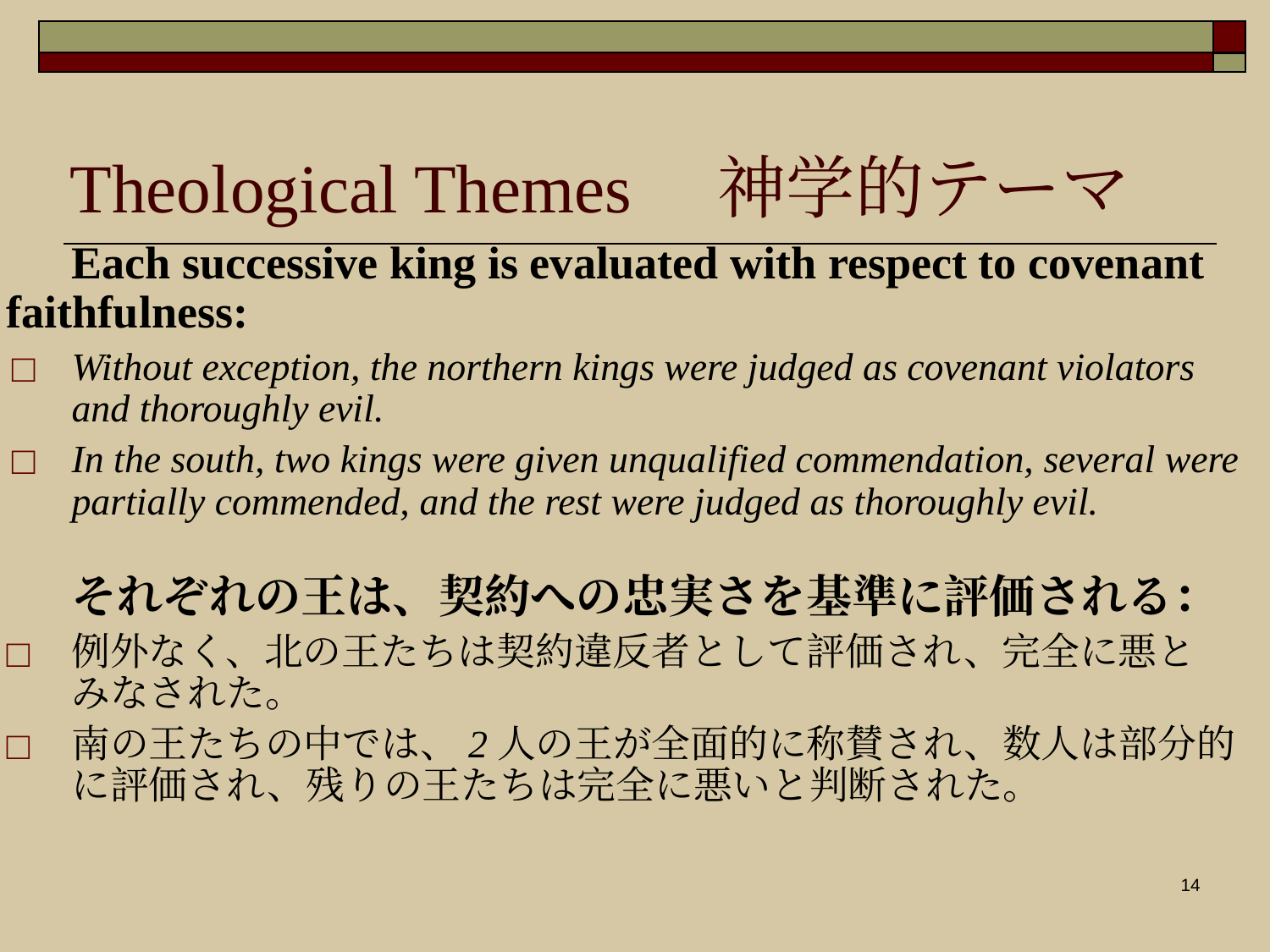

# Theological Themes　神学的テーマ
Each successive king is evaluated with respect to covenant faithfulness:
Without exception, the northern kings were judged as covenant violators and thoroughly evil.
In the south, two kings were given unqualified commendation, several were partially commended, and the rest were judged as thoroughly evil.
それぞれの王は、契約への忠実さを基準に評価される：
例外なく、北の王たちは契約違反者として評価され、完全に悪と    みなされた。
南の王たちの中では、2人の王が全面的に称賛され、数人は部分的に評価され、残りの王たちは完全に悪いと判断された。
14